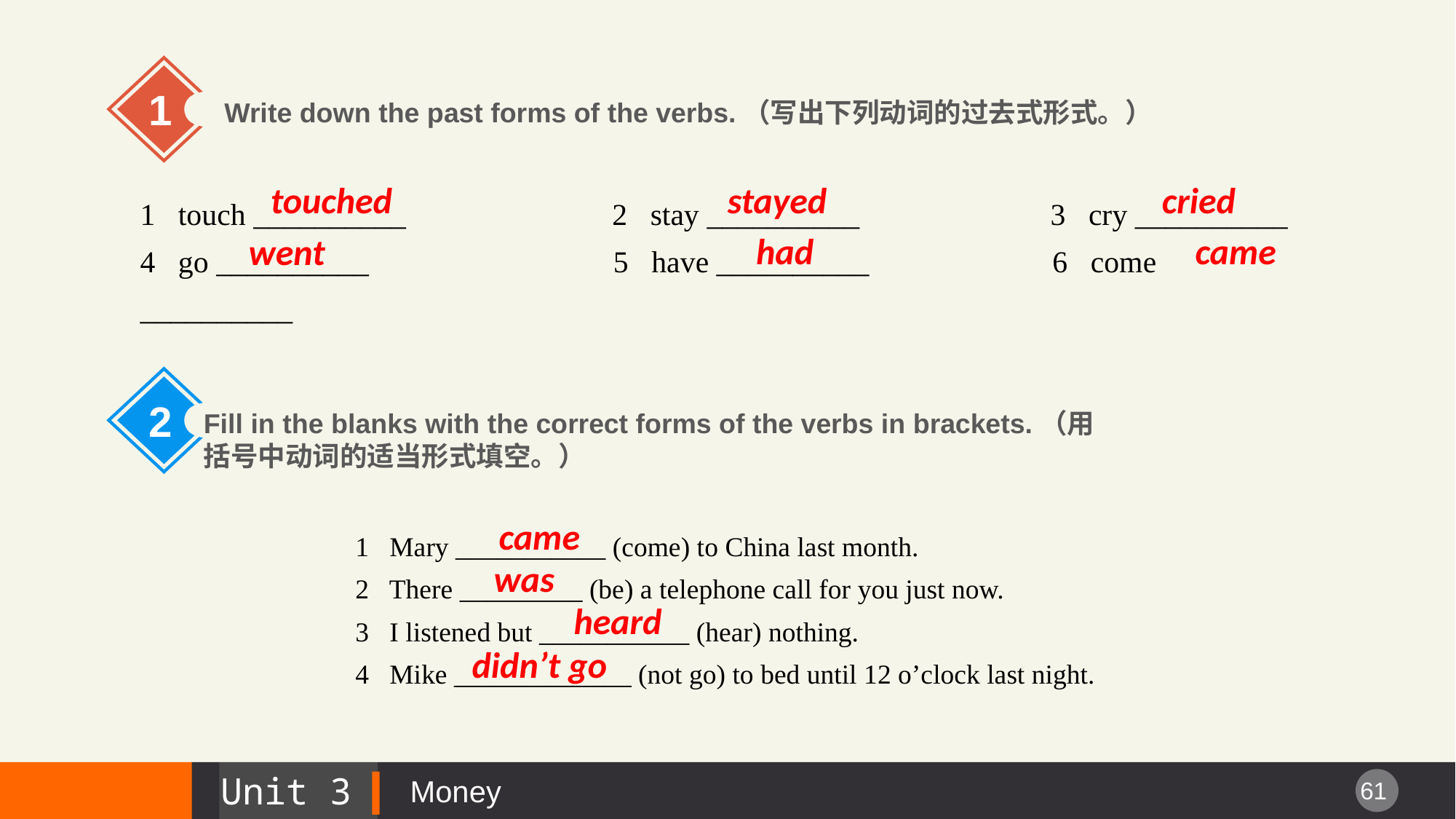

1
Write down the past forms of the verbs.（写出下列动词的过去式形式。）
cried
stayed
touched
1   touch __________                           2   stay __________                         3   cry __________
4   go __________                                5   have __________                        6   come __________
had
came
 went

2
Fill in the blanks with the correct forms of the verbs in brackets.（用括号中动词的适当形式填空。）
came
1   Mary ___________ (come) to China last month.
2   There _________ (be) a telephone call for you just now.
3   I listened but ___________ (hear) nothing.
4   Mike _____________ (not go) to bed until 12 o’clock last night.
was
heard
didn’t go